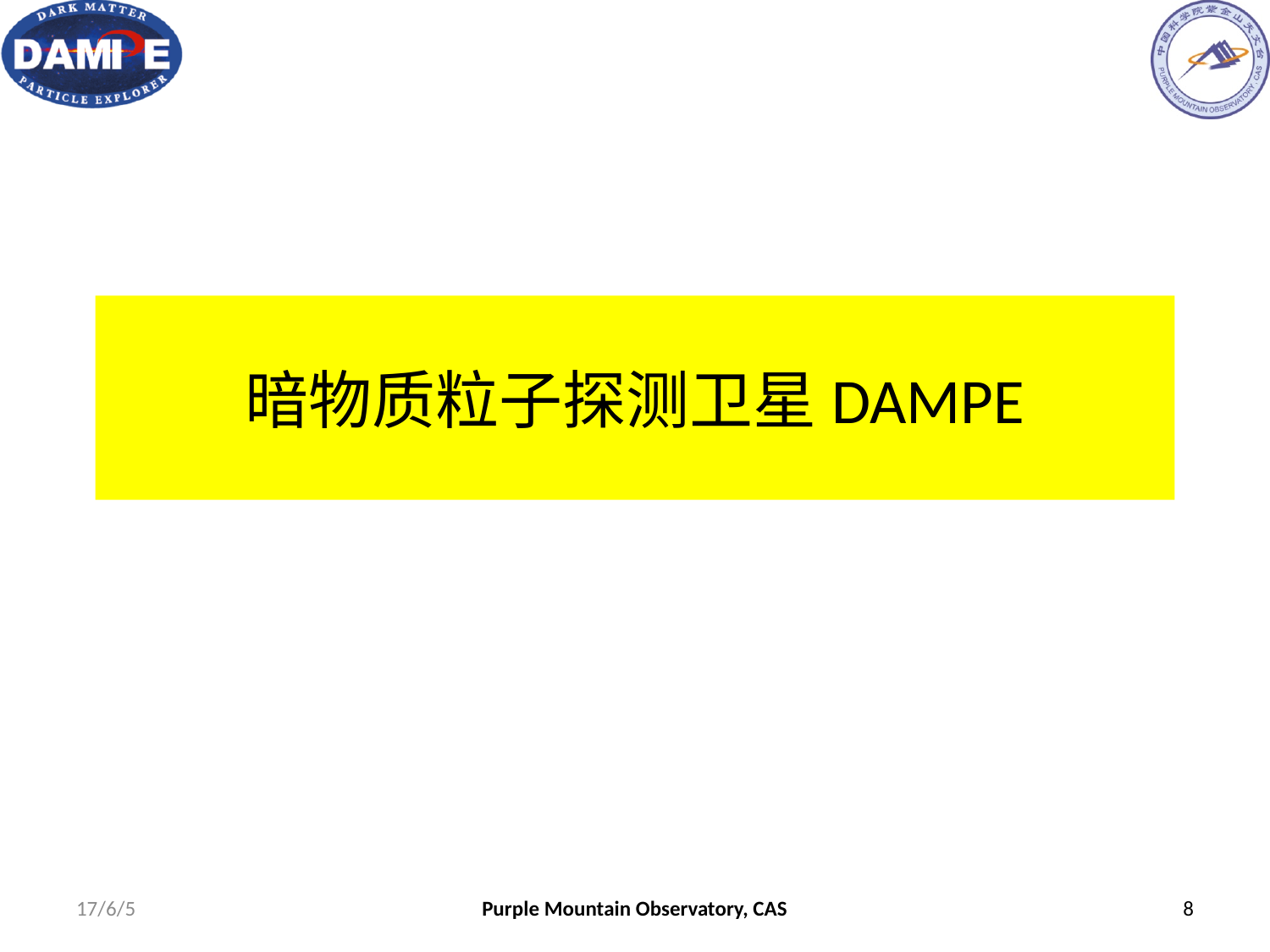

# 暗物质粒子探测卫星DAMPE

17/6/5
Purple Mountain Observatory, CAS
8